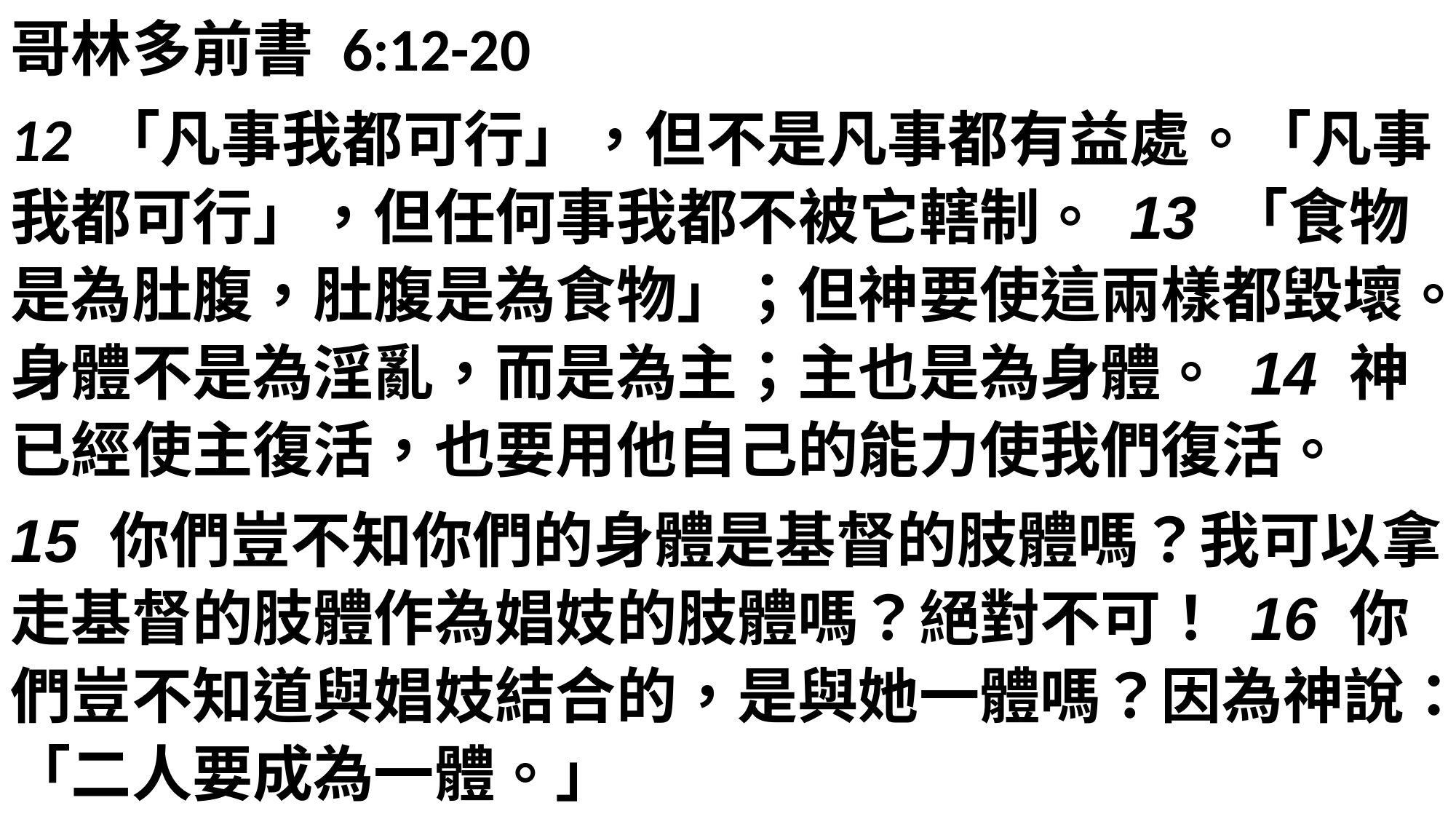

哥林多前書 6:12-20
12 「凡事我都可行」，但不是凡事都有益處。「凡事我都可行」，但任何事我都不被它轄制。 13 「食物是為肚腹，肚腹是為食物」；但神要使這兩樣都毀壞。身體不是為淫亂，而是為主；主也是為身體。 14 神已經使主復活，也要用他自己的能力使我們復活。
15 你們豈不知你們的身體是基督的肢體嗎？我可以拿走基督的肢體作為娼妓的肢體嗎？絕對不可！ 16 你們豈不知道與娼妓結合的，是與她一體嗎？因為神說：「二人要成為一體。」